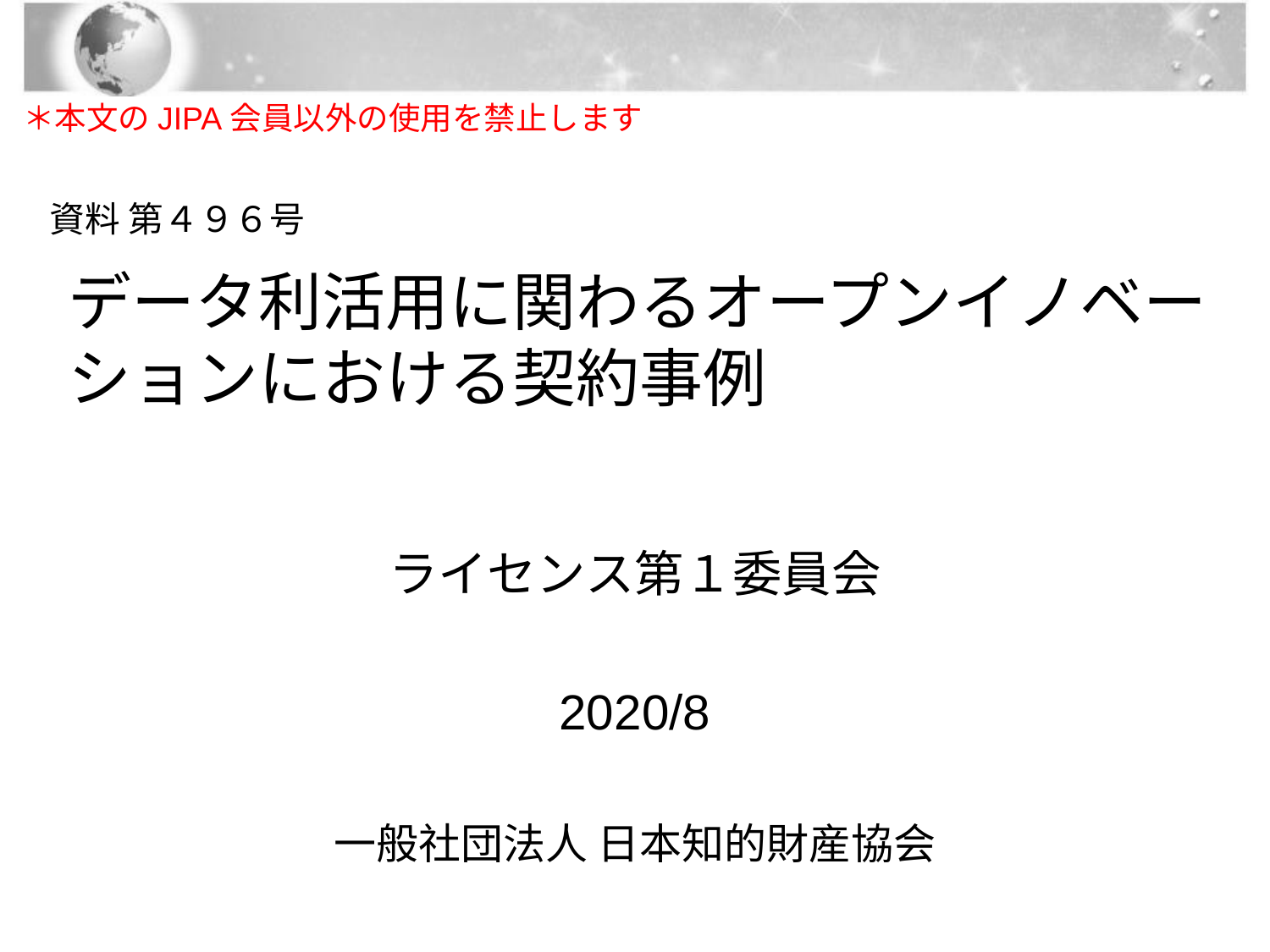

＊本文のJIPA会員以外の使用を禁止します
資料 第４９６号
# データ利活用に関わるオープンイノベーションにおける契約事例
ライセンス第１委員会

2020/8

一般社団法人 日本知的財産協会